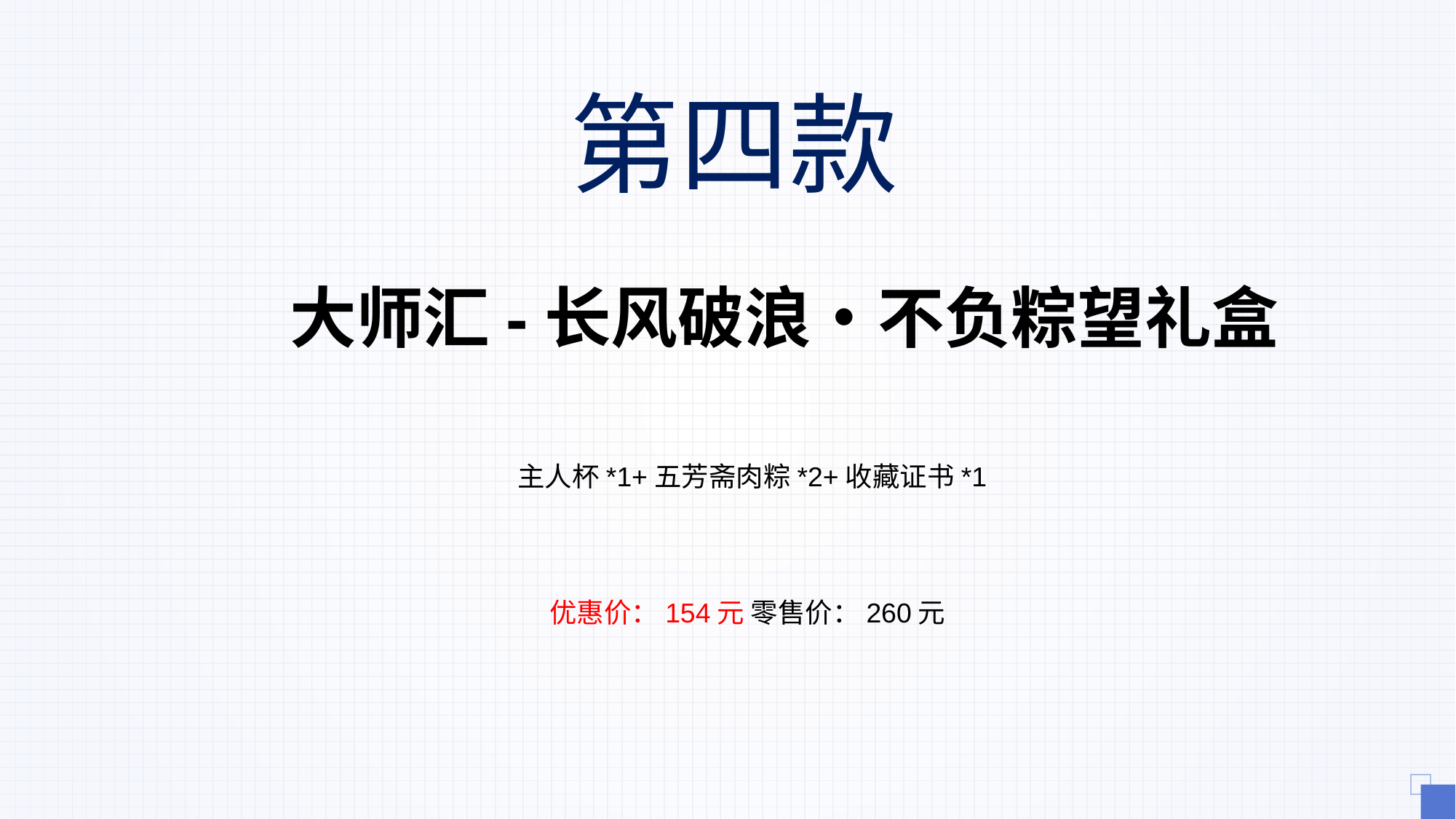

第四款
大师汇-长风破浪•不负粽望礼盒
主人杯*1+五芳斋肉粽*2+收藏证书*1
优惠价：154元 零售价：260元